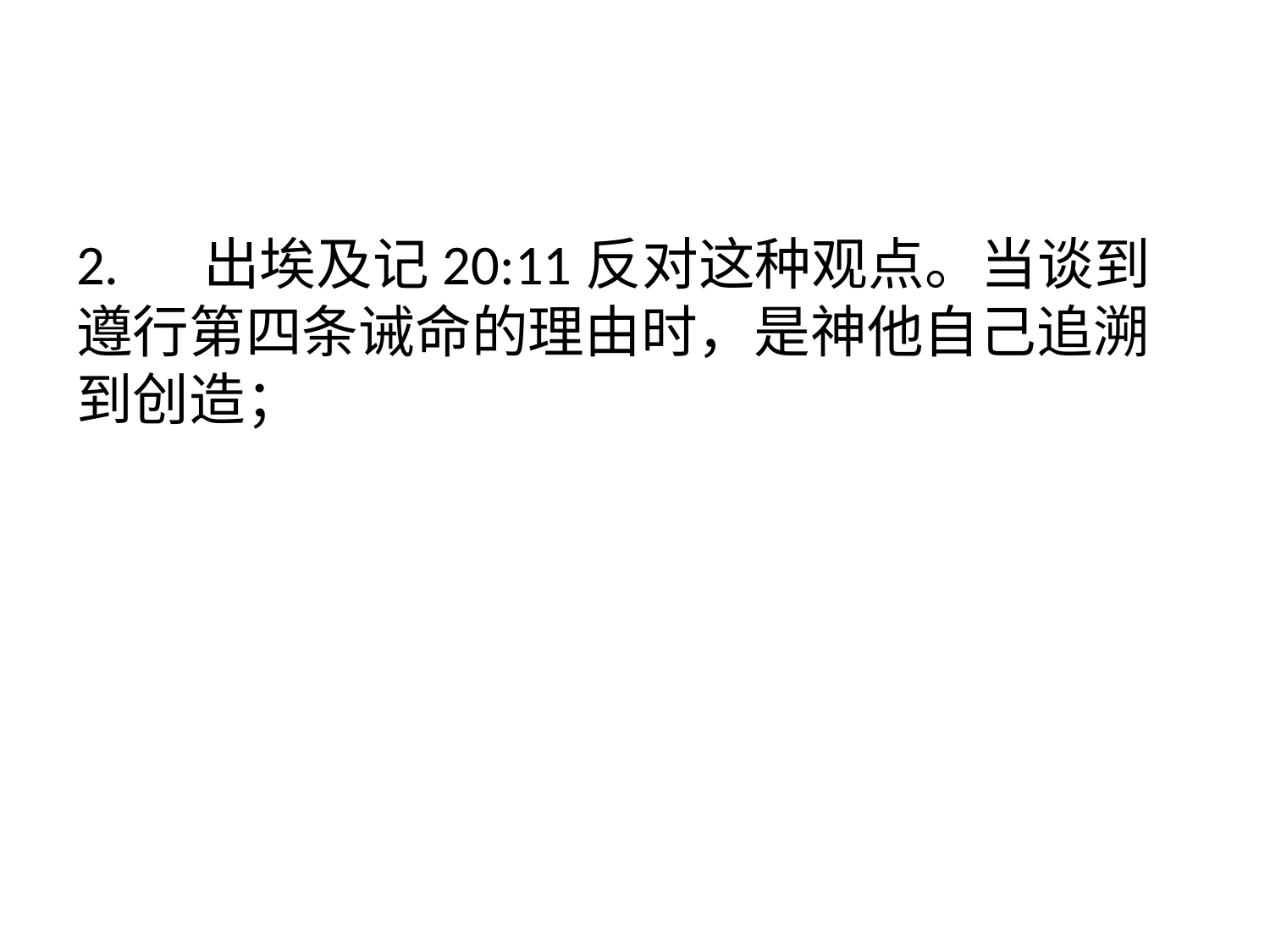

#
2.	出埃及记20:11反对这种观点。当谈到遵行第四条诫命的理由时，是神他自己追溯到创造；